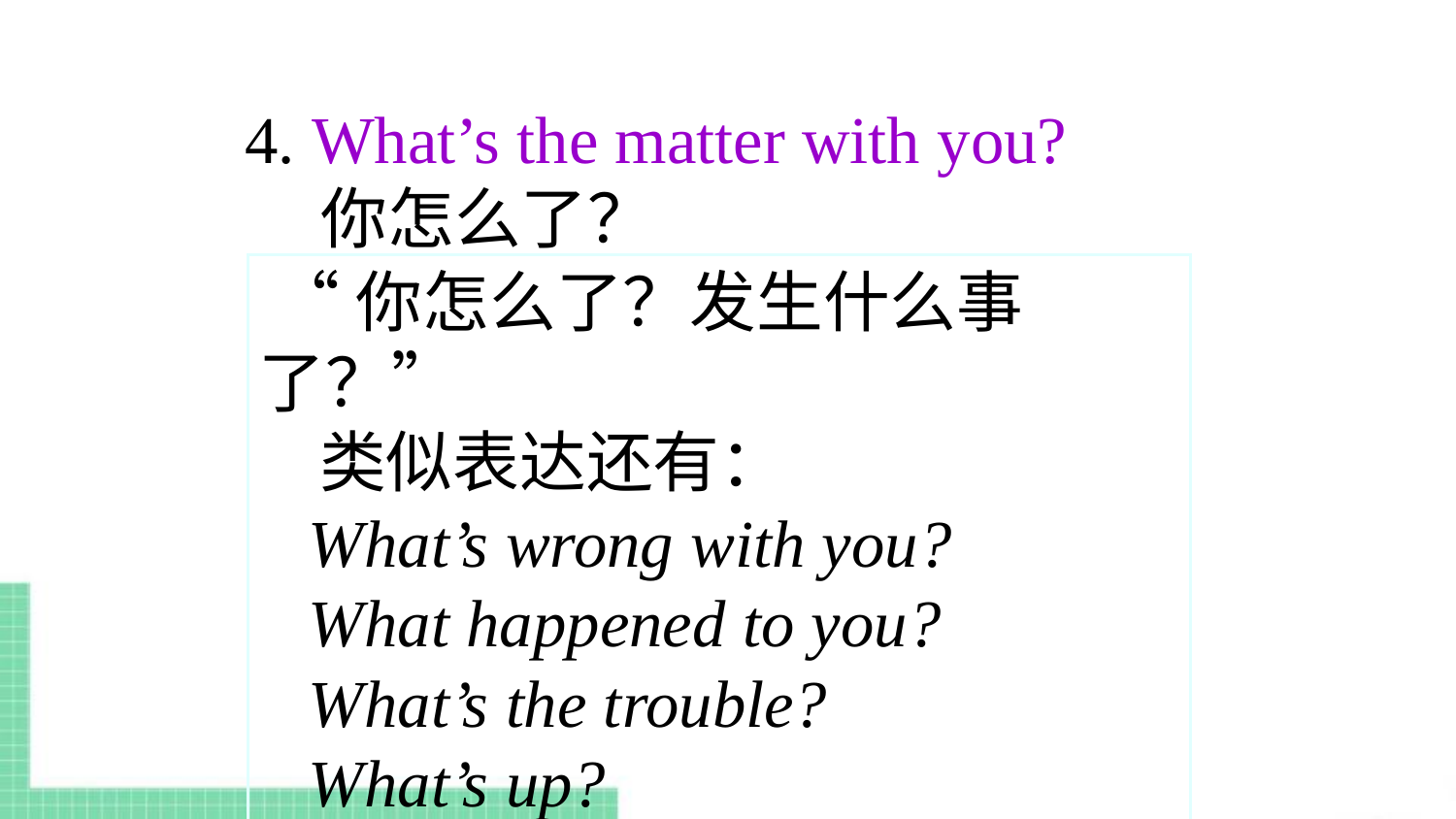

4. What’s the matter with you?
    你怎么了？
 “你怎么了？发生什么事了？”
   类似表达还有：
   What’s wrong with you?
   What happened to you?
   What’s the trouble?
   What’s up?